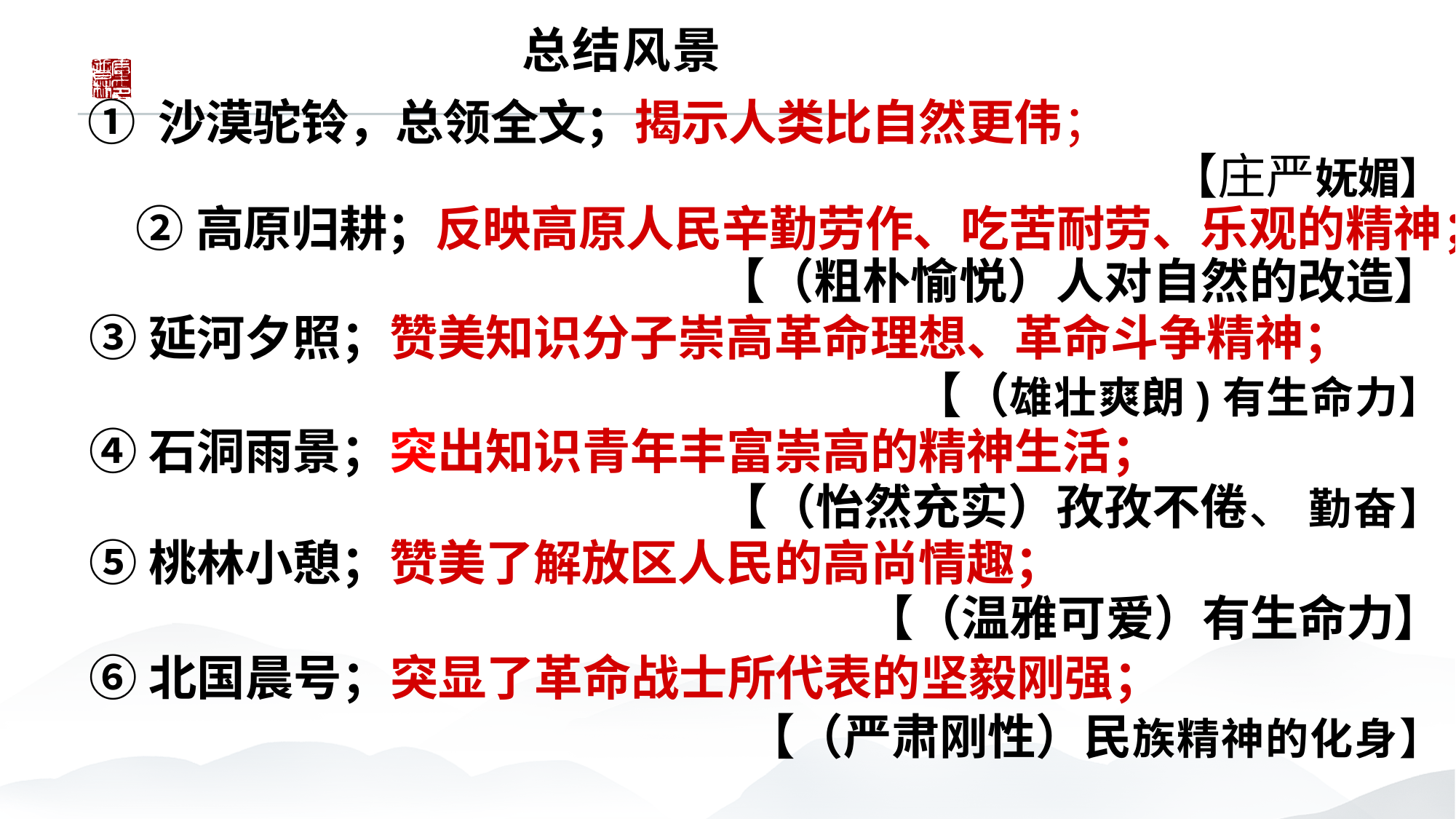

总结风景
① 沙漠驼铃，总领全文；揭示人类比自然更伟；
【庄严妩媚】
②高原归耕；反映高原人民辛勤劳作、吃苦耐劳、乐观的精神；【（粗朴愉悦）人对自然的改造】
③延河夕照；赞美知识分子崇高革命理想、革命斗争精神；
【（雄壮爽朗)有生命力】
④石洞雨景；突出知识青年丰富崇高的精神生活；
【（怡然充实）孜孜不倦、 勤奋】
⑤桃林小憩；赞美了解放区人民的高尚情趣；
【（温雅可爱）有生命力】
⑥北国晨号；突显了革命战士所代表的坚毅刚强；
【（严肃刚性）民族精神的化身】